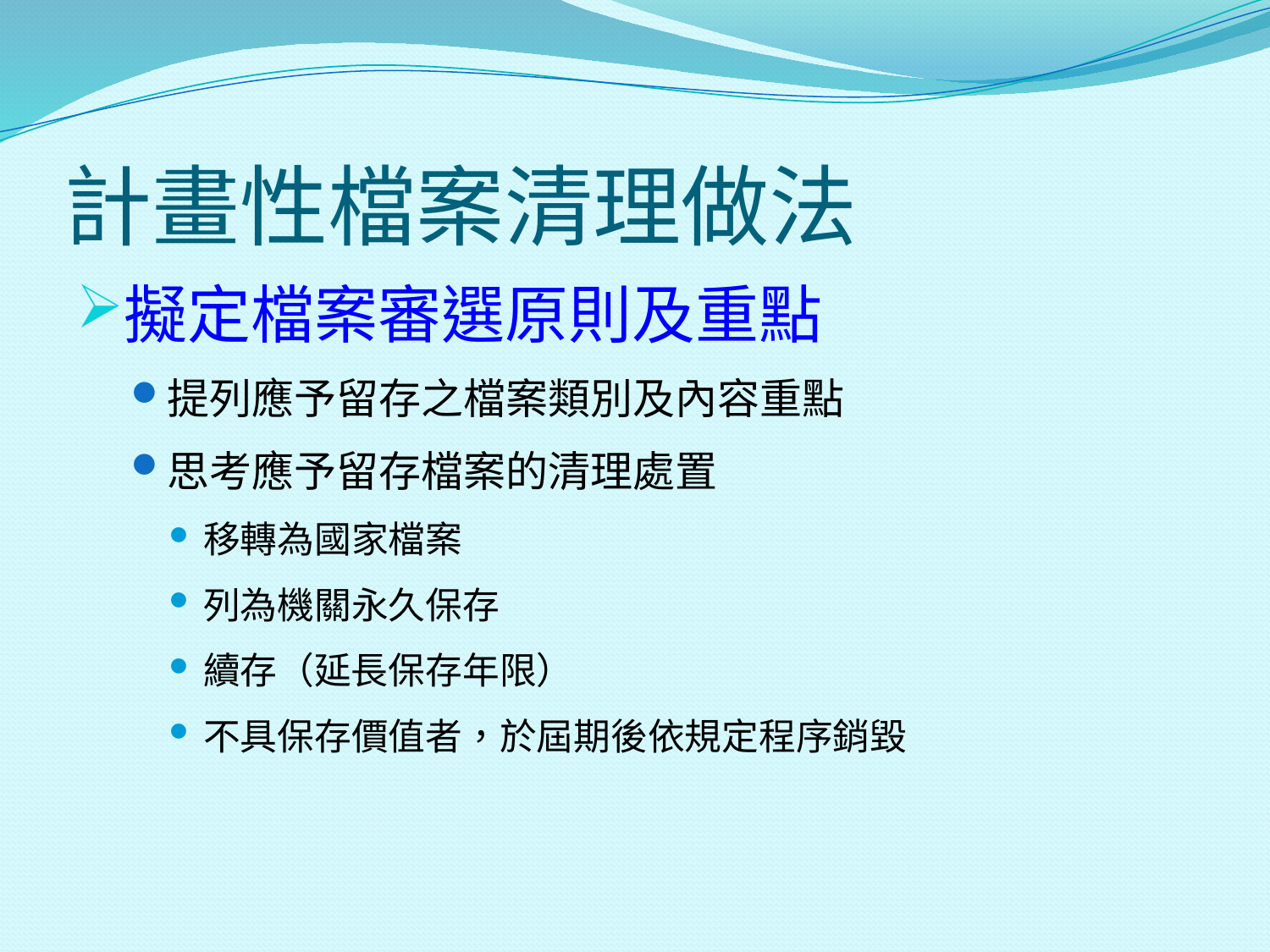

計畫性檔案清理做法
擬定檔案審選原則及重點
提列應予留存之檔案類別及內容重點
思考應予留存檔案的清理處置
移轉為國家檔案
列為機關永久保存
續存（延長保存年限）
不具保存價值者，於屆期後依規定程序銷毀